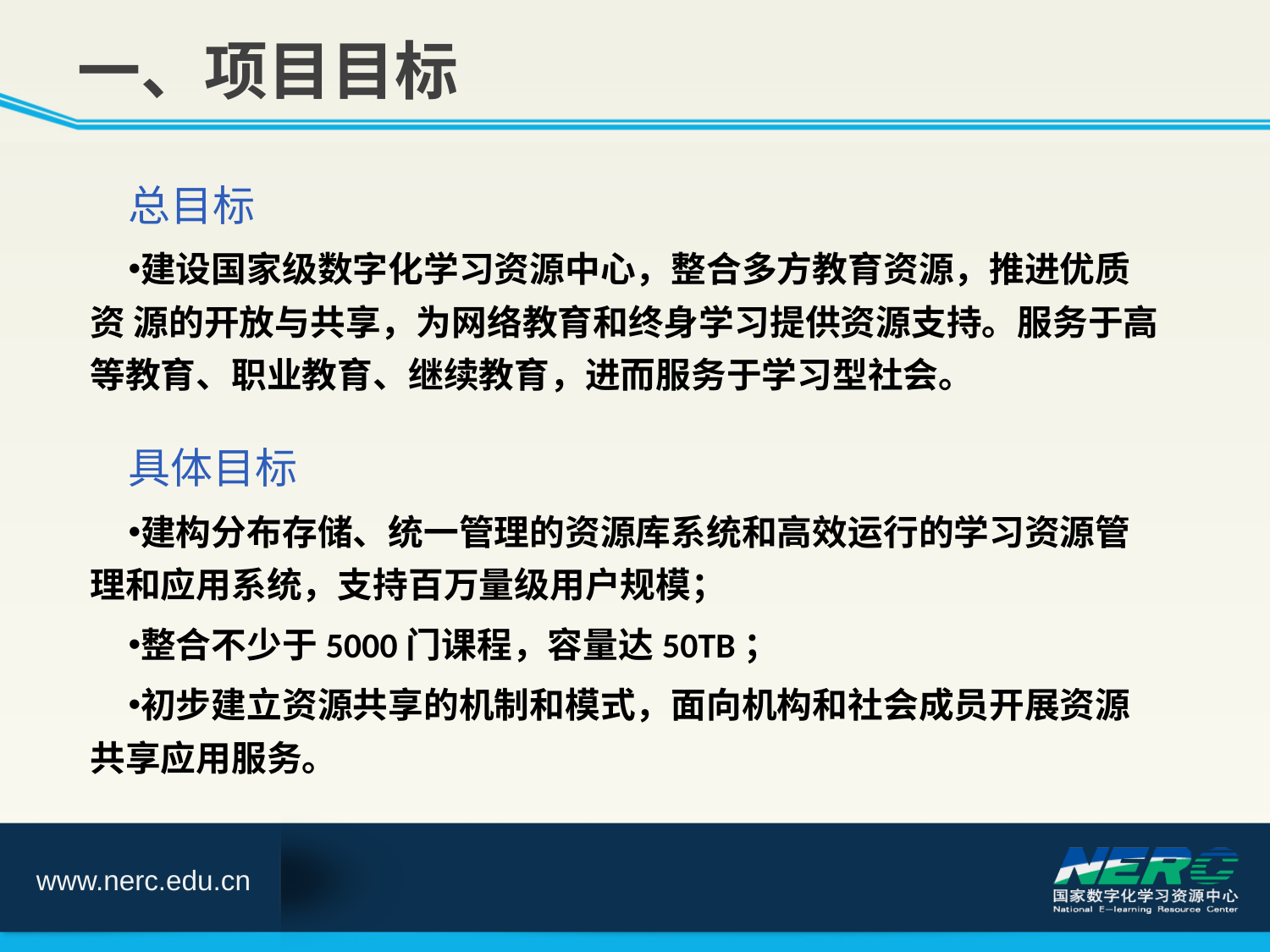

一、项目目标
总目标
建设国家级数字化学习资源中心，整合多方教育资源，推进优质资 源的开放与共享，为网络教育和终身学习提供资源支持。服务于高等教育、职业教育、继续教育，进而服务于学习型社会。
具体目标
建构分布存储、统一管理的资源库系统和高效运行的学习资源管理和应用系统，支持百万量级用户规模；
整合不少于5000门课程，容量达50TB；
初步建立资源共享的机制和模式，面向机构和社会成员开展资源共享应用服务。